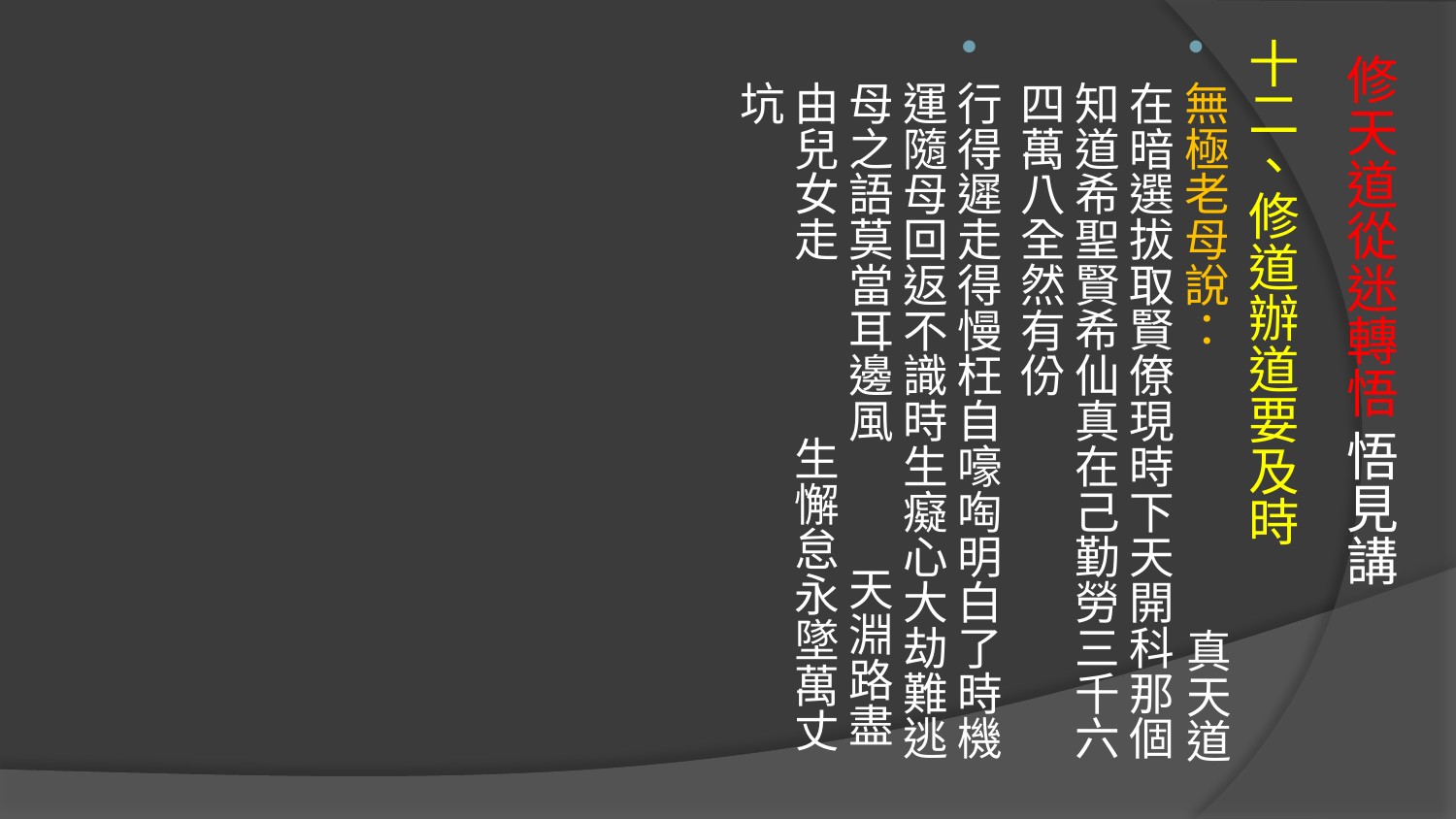

十二、修道辦道要及時
無極老母說：                           真天道在暗選拔取賢僚現時下天開科那個知道希聖賢希仙真在己勤勞三千六四萬八全然有份
行得遲走得慢枉自嚎啕明白了時機運隨母回返不識時生癡心大劫難逃母之語莫當耳邊風            天淵路盡由兒女走                 生懈怠永墜萬丈坑

# 修天道從迷轉悟 悟見講